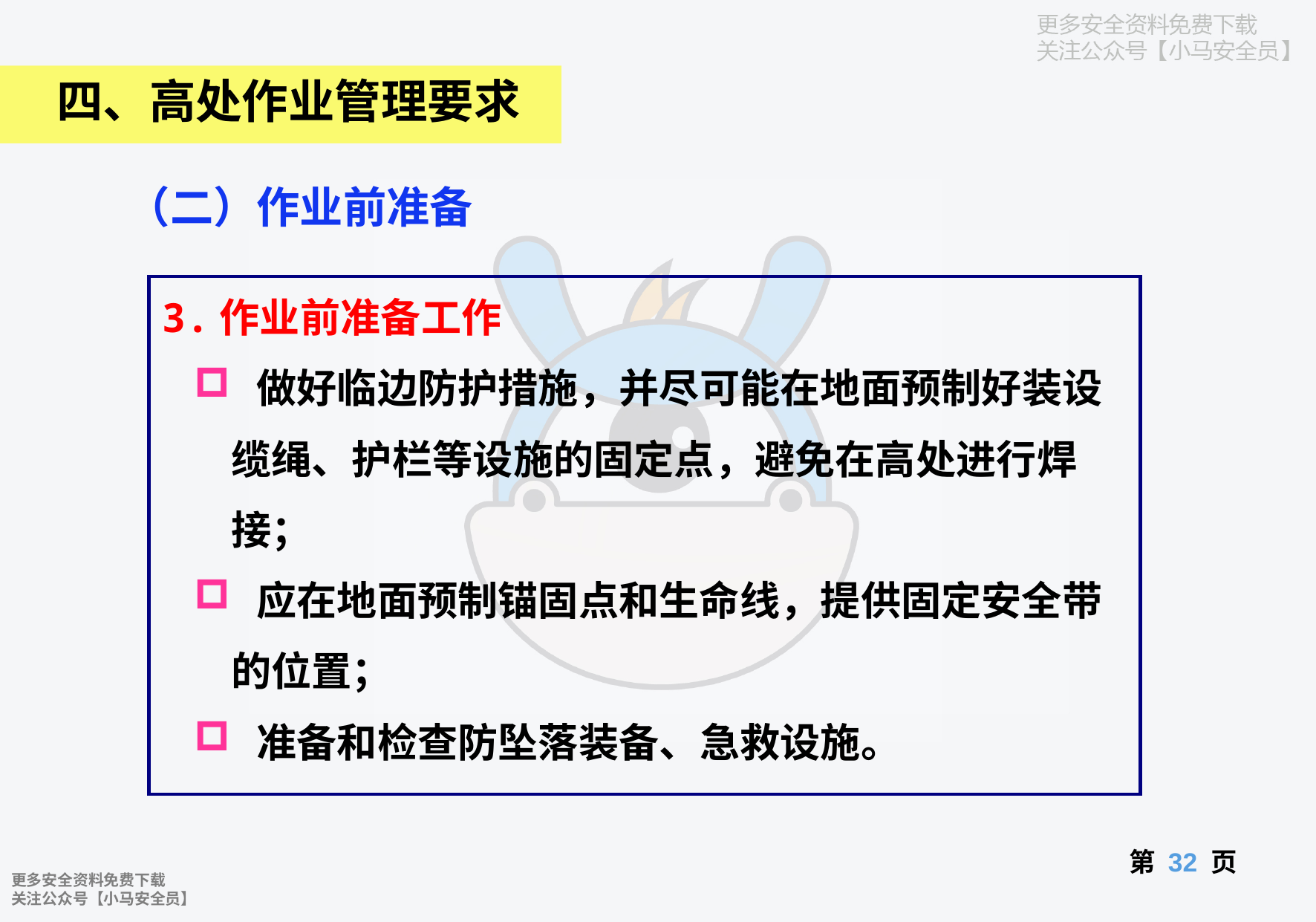

四、高处作业管理要求
（二）作业前准备
3.作业前准备工作
 做好临边防护措施，并尽可能在地面预制好装设
   缆绳、护栏等设施的固定点，避免在高处进行焊
   接；
 应在地面预制锚固点和生命线，提供固定安全带
   的位置；
 准备和检查防坠落装备、急救设施。
第 32 页